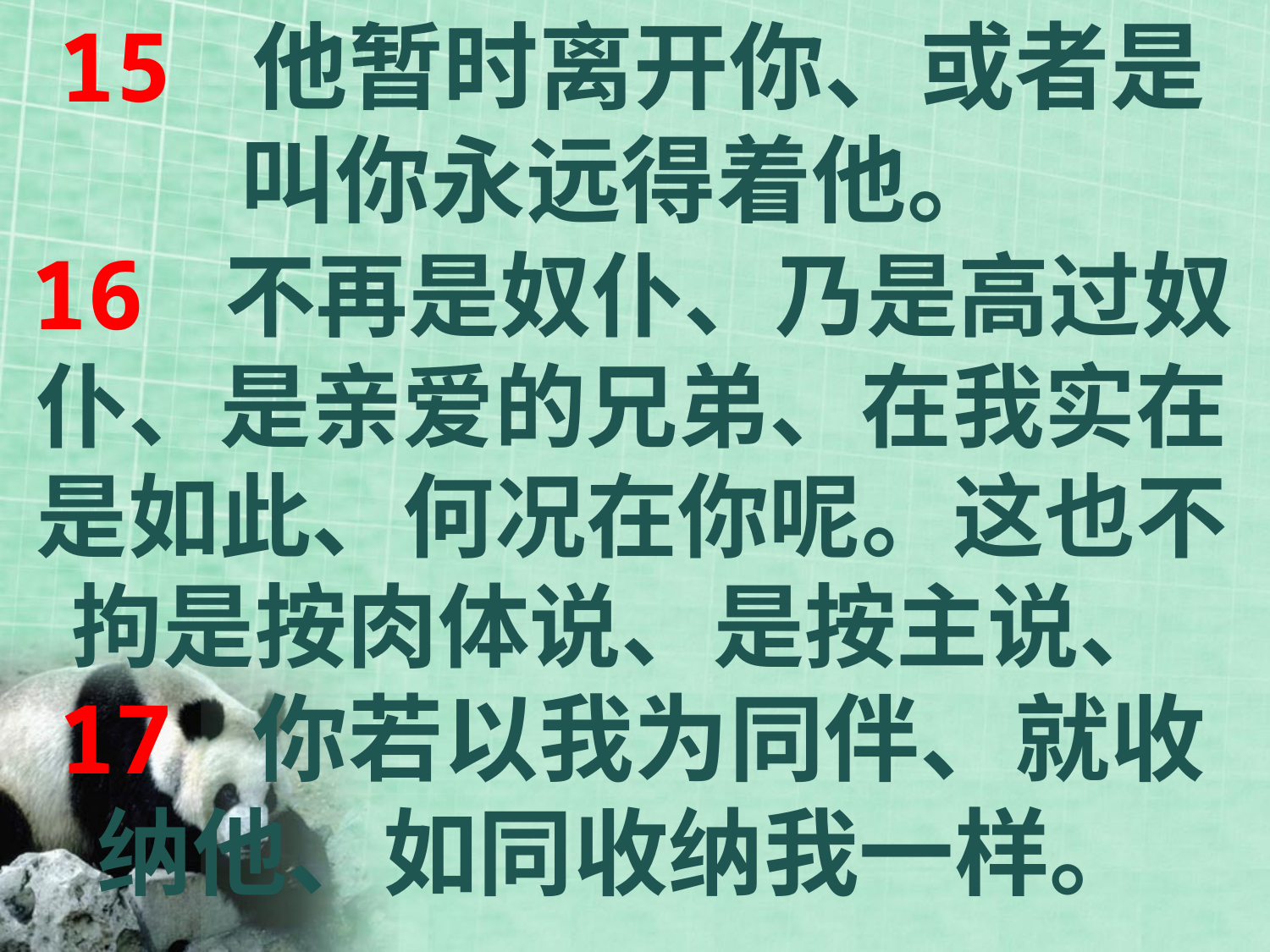

15 他暂时离开你、或者是叫你永远得着他。
16 不再是奴仆、乃是高过奴仆、是亲爱的兄弟、在我实在是如此、何况在你呢。这也不拘是按肉体说、是按主说、
17 你若以我为同伴、就收纳他、如同收纳我一样。